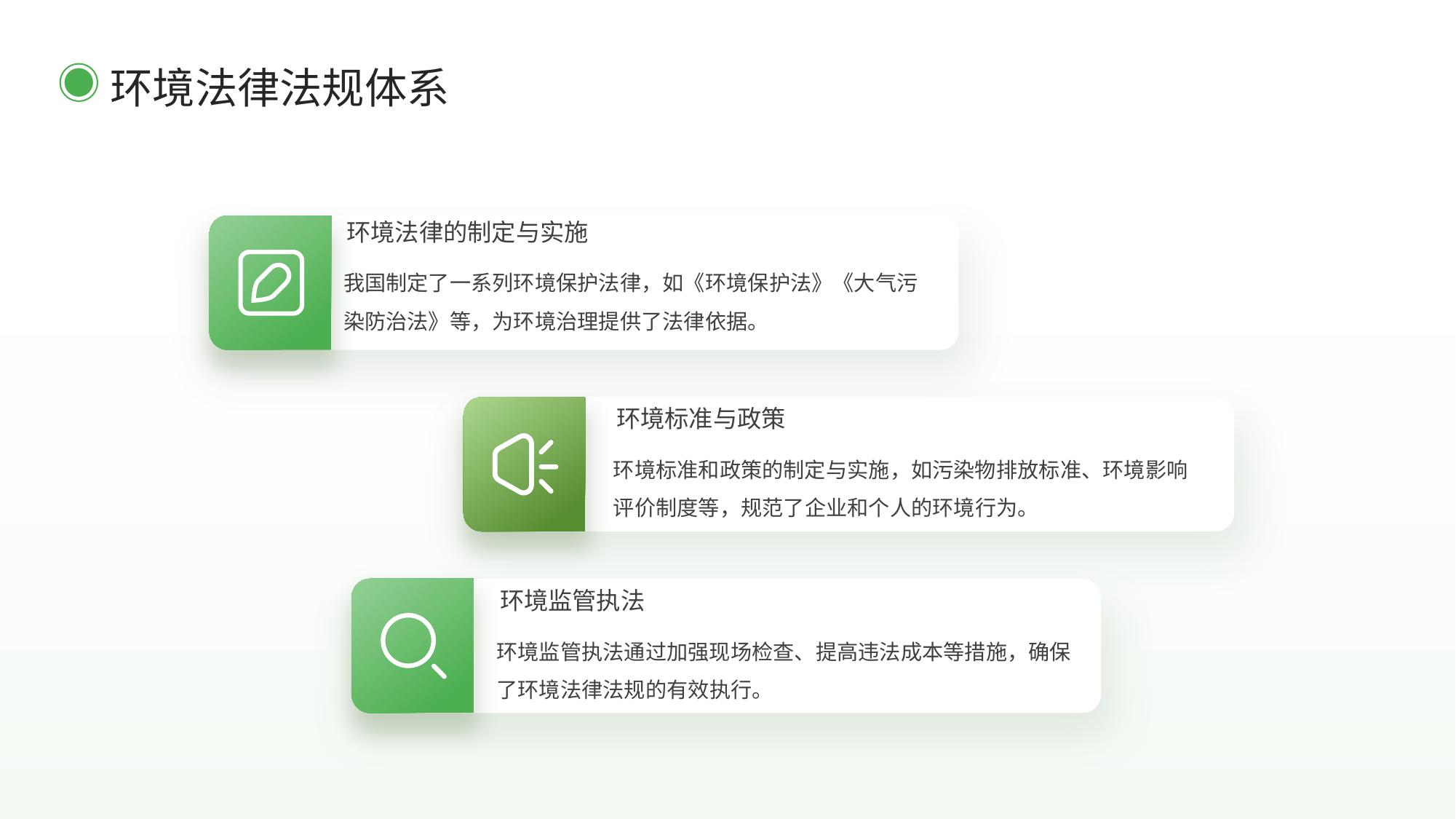

环境法律法规体系

环境法律的制定与实施

我国制定了一系列环境保护法律，如《环境保护法》《大气污染防治法》等，为环境治理提供了法律依据。
环境标准与政策

环境标准和政策的制定与实施，如污染物排放标准、环境影响评价制度等，规范了企业和个人的环境行为。
环境监管执法

环境监管执法通过加强现场检查、提高违法成本等措施，确保了环境法律法规的有效执行。